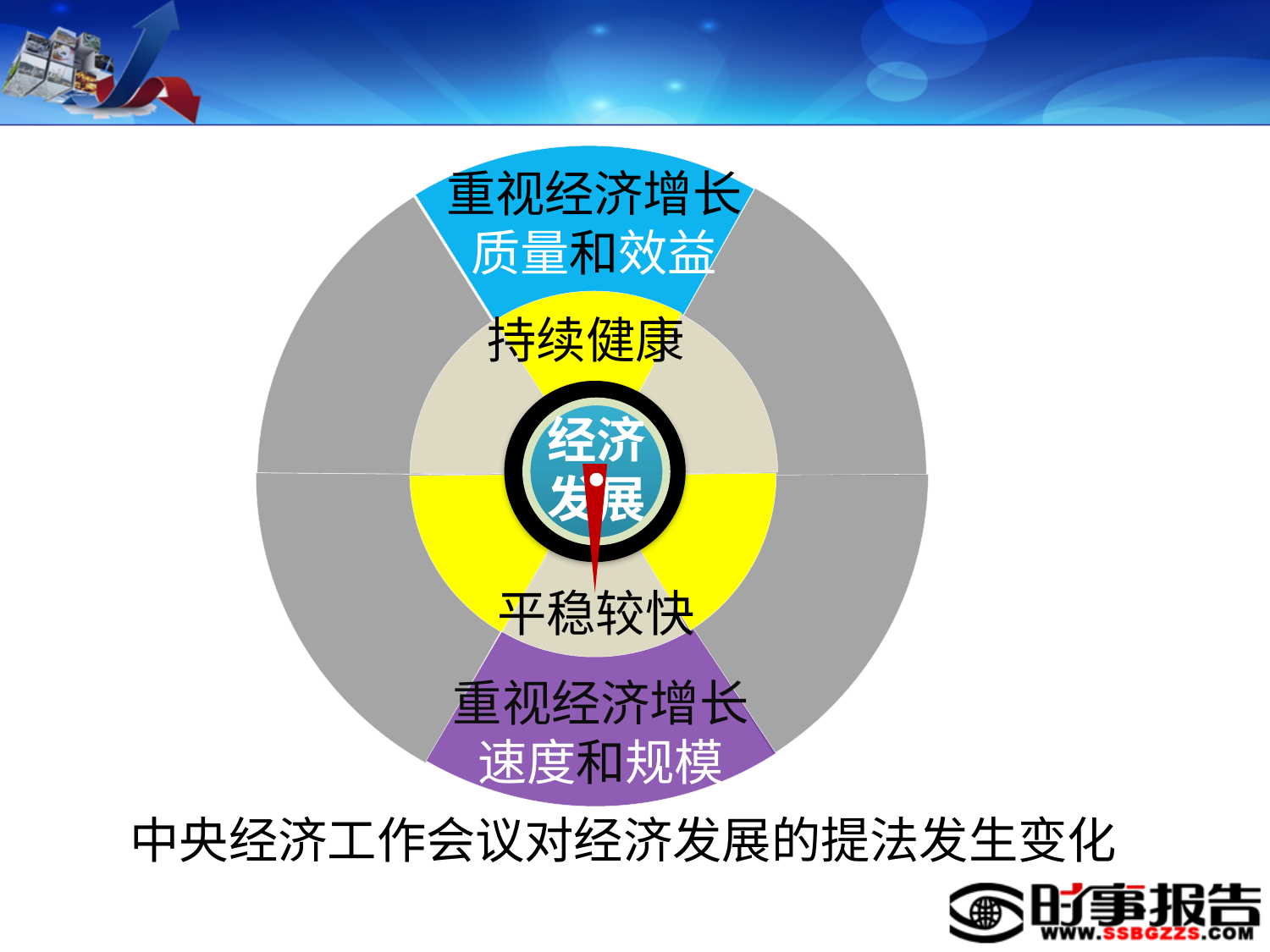

经济发展
重视经济增长质量和效益
持续健康

平稳较快
重视经济增长速度和规模
中央经济工作会议对经济发展的提法发生变化